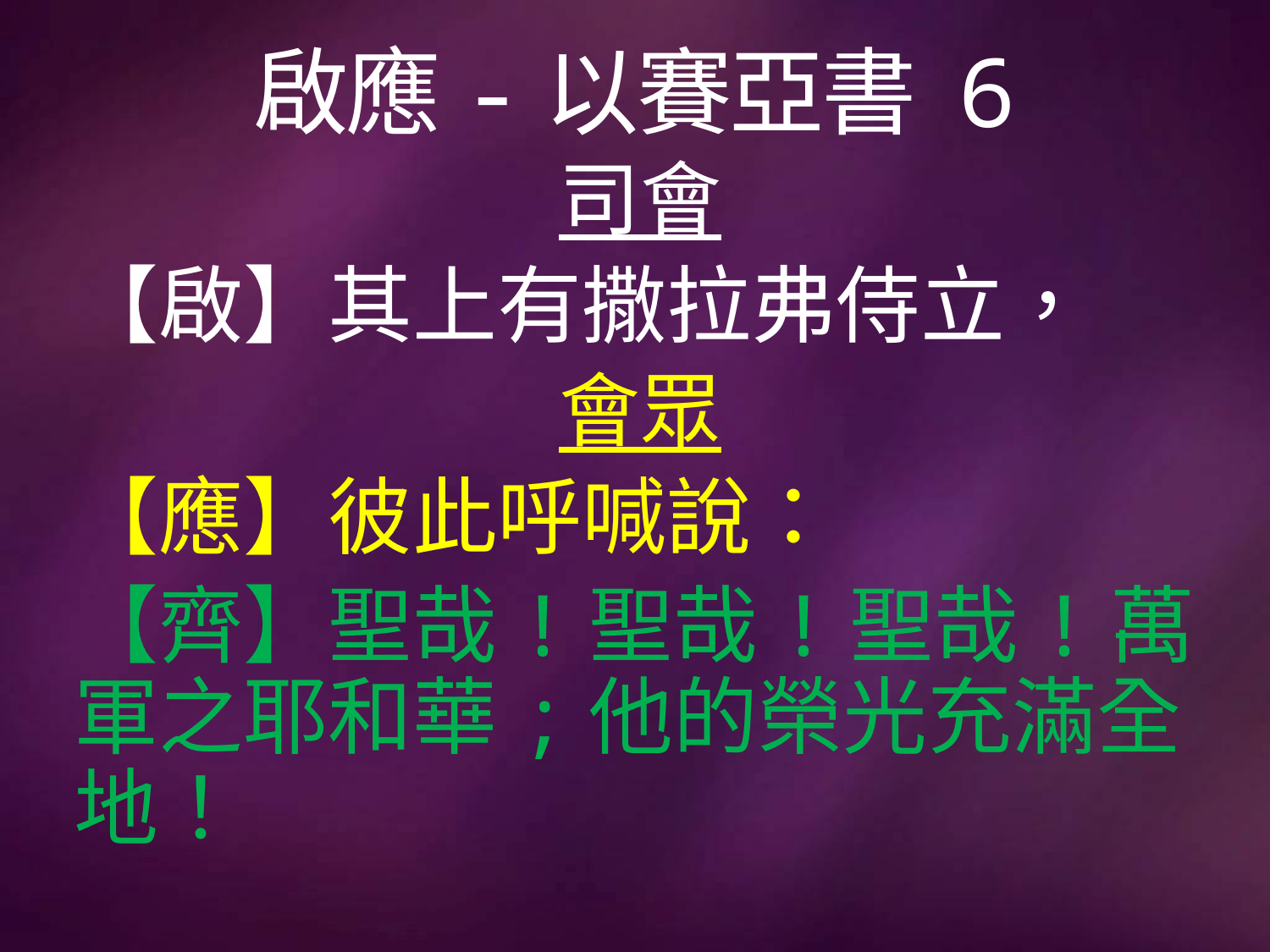

# 啟應-以賽亞書 6
司會
【啟】其上有撒拉弗侍立，
會眾
【應】彼此呼喊說：
【齊】聖哉!聖哉!聖哉!萬軍之耶和華;他的榮光充滿全地！